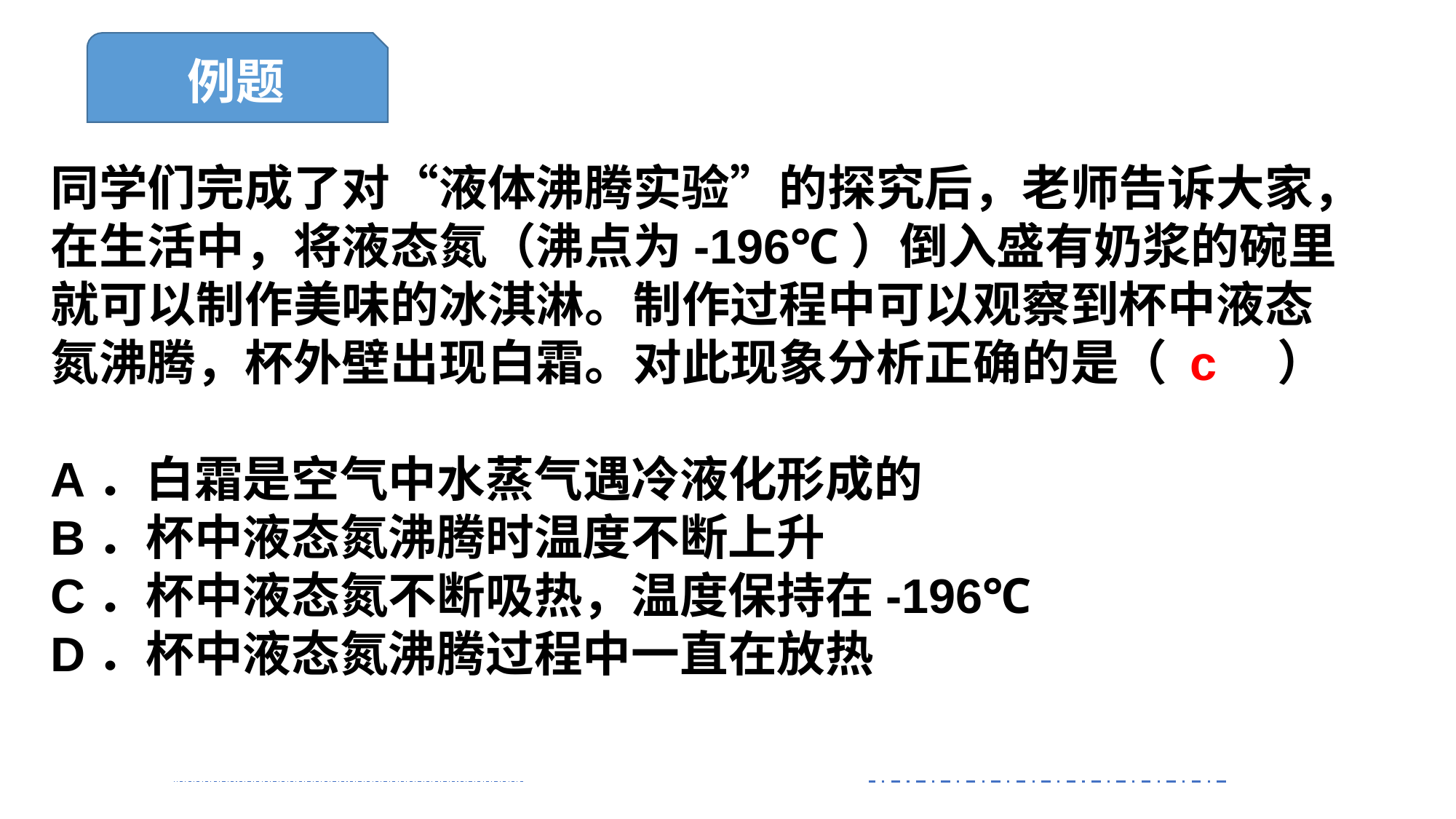

例题
同学们完成了对“液体沸腾实验”的探究后，老师告诉大家，在生活中，将液态氮（沸点为-196℃）倒入盛有奶浆的碗里就可以制作美味的冰淇淋。制作过程中可以观察到杯中液态氮沸腾，杯外壁出现白霜。对此现象分析正确的是（ c　）

A．白霜是空气中水蒸气遇冷液化形成的
B．杯中液态氮沸腾时温度不断上升
C．杯中液态氮不断吸热，温度保持在-196℃
D．杯中液态氮沸腾过程中一直在放热